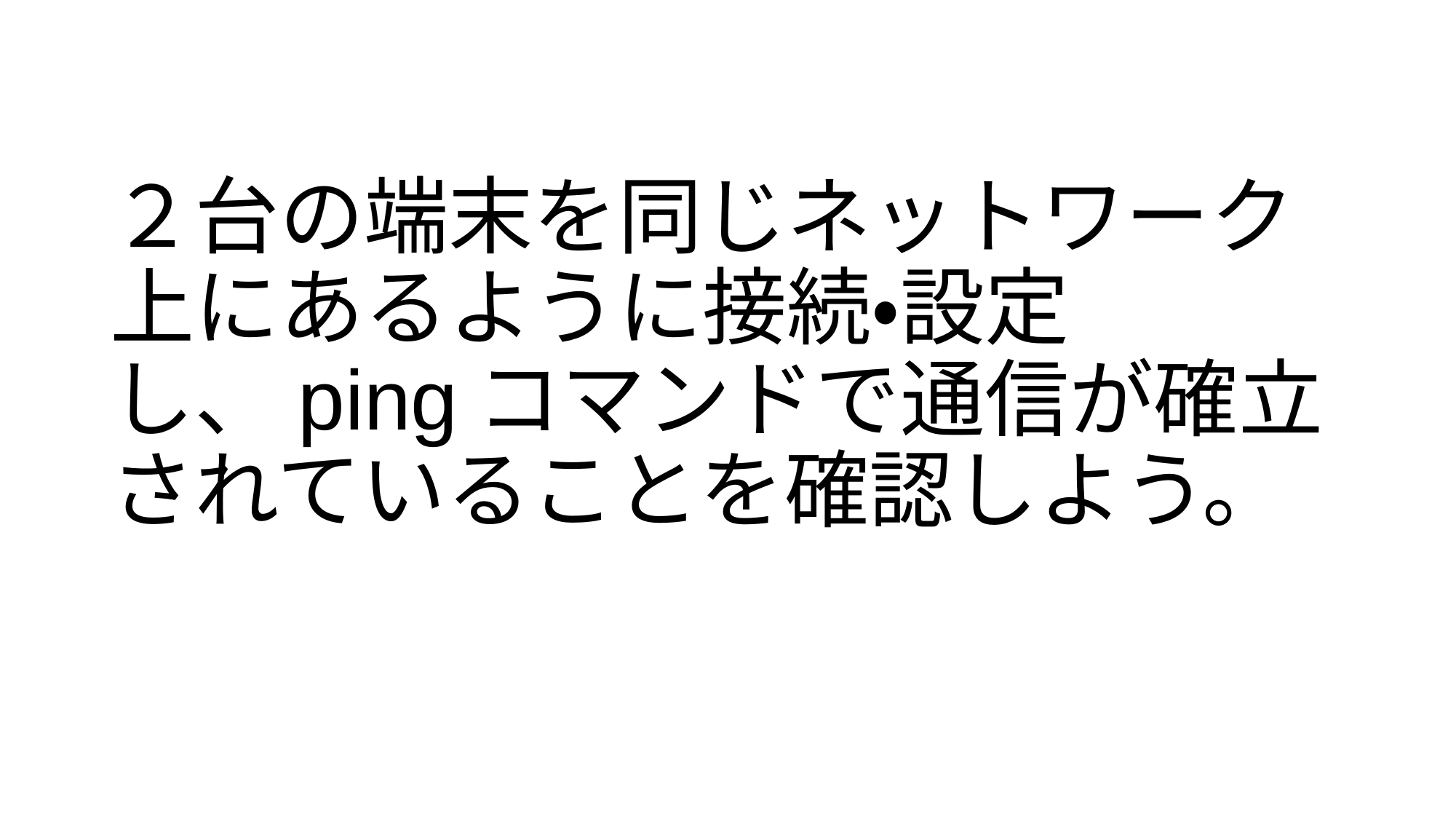

# ２台の端末を同じネットワーク上にあるように接続・設定し、pingコマンドで通信が確立されていることを確認しよう。